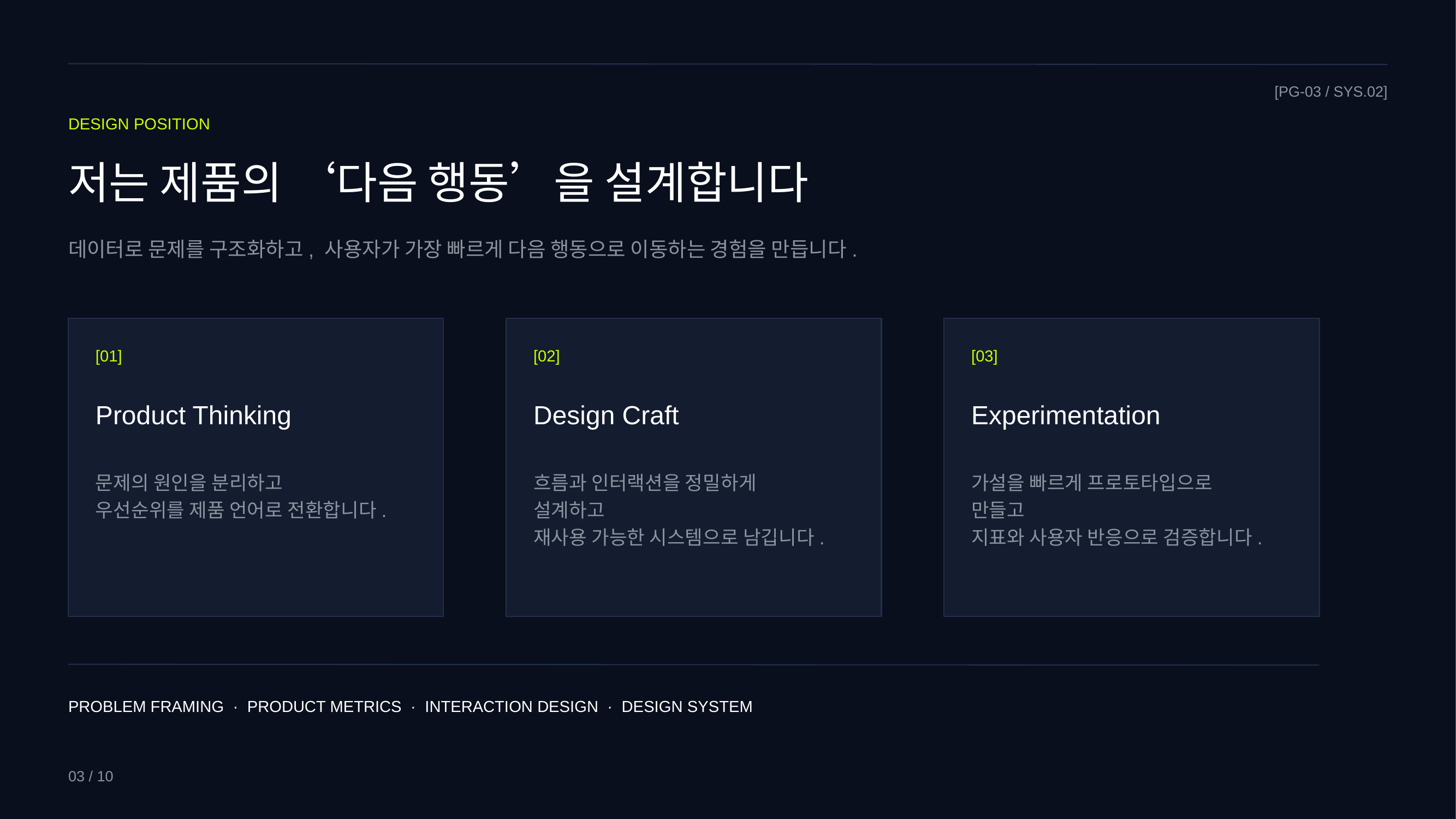

[PG-03 / SYS.02]
DESIGN POSITION
저는 제품의 ‘다음 행동’을 설계합니다
데이터로 문제를 구조화하고, 사용자가 가장 빠르게 다음 행동으로 이동하는 경험을 만듭니다.

[01]
[02]
[03]
Product Thinking
Design Craft
Experimentation
문제의 원인을 분리하고
우선순위를 제품 언어로 전환합니다.
흐름과 인터랙션을 정밀하게 설계하고
재사용 가능한 시스템으로 남깁니다.
가설을 빠르게 프로토타입으로 만들고
지표와 사용자 반응으로 검증합니다.

PROBLEM FRAMING  ·  PRODUCT METRICS  ·  INTERACTION DESIGN  ·  DESIGN SYSTEM
03 / 10